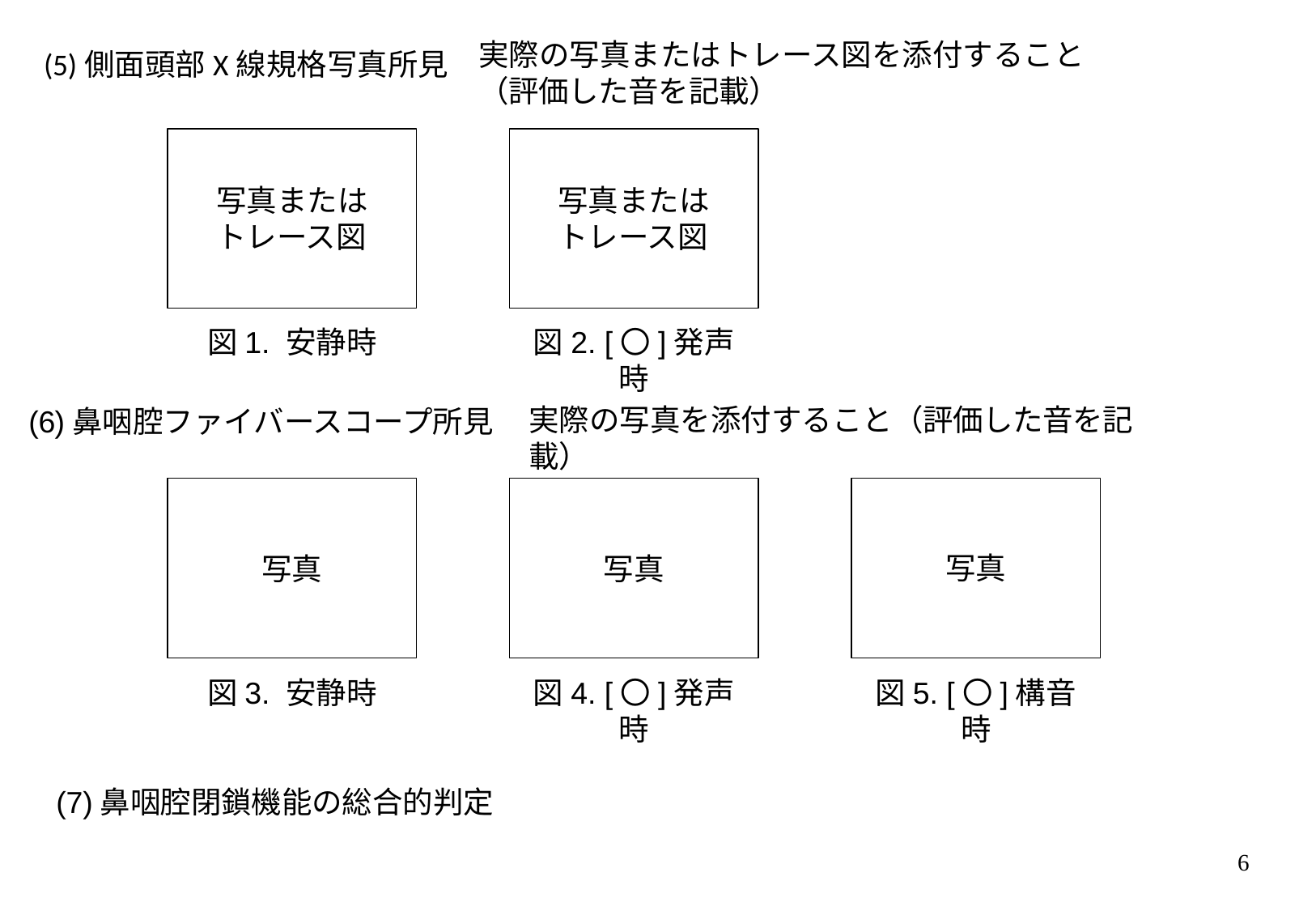

実際の写真またはトレース図を添付すること（評価した音を記載）
# (5)側面頭部X線規格写真所見

写真または
トレース図
写真または
トレース図
図1. 安静時
図2. [〇]発声時
実際の写真を添付すること（評価した音を記載）
(6)鼻咽腔ファイバースコープ所見

写真
写真
写真
図3. 安静時
図4. [〇]発声時
図5. [〇]構音時
(7)鼻咽腔閉鎖機能の総合的判定
6